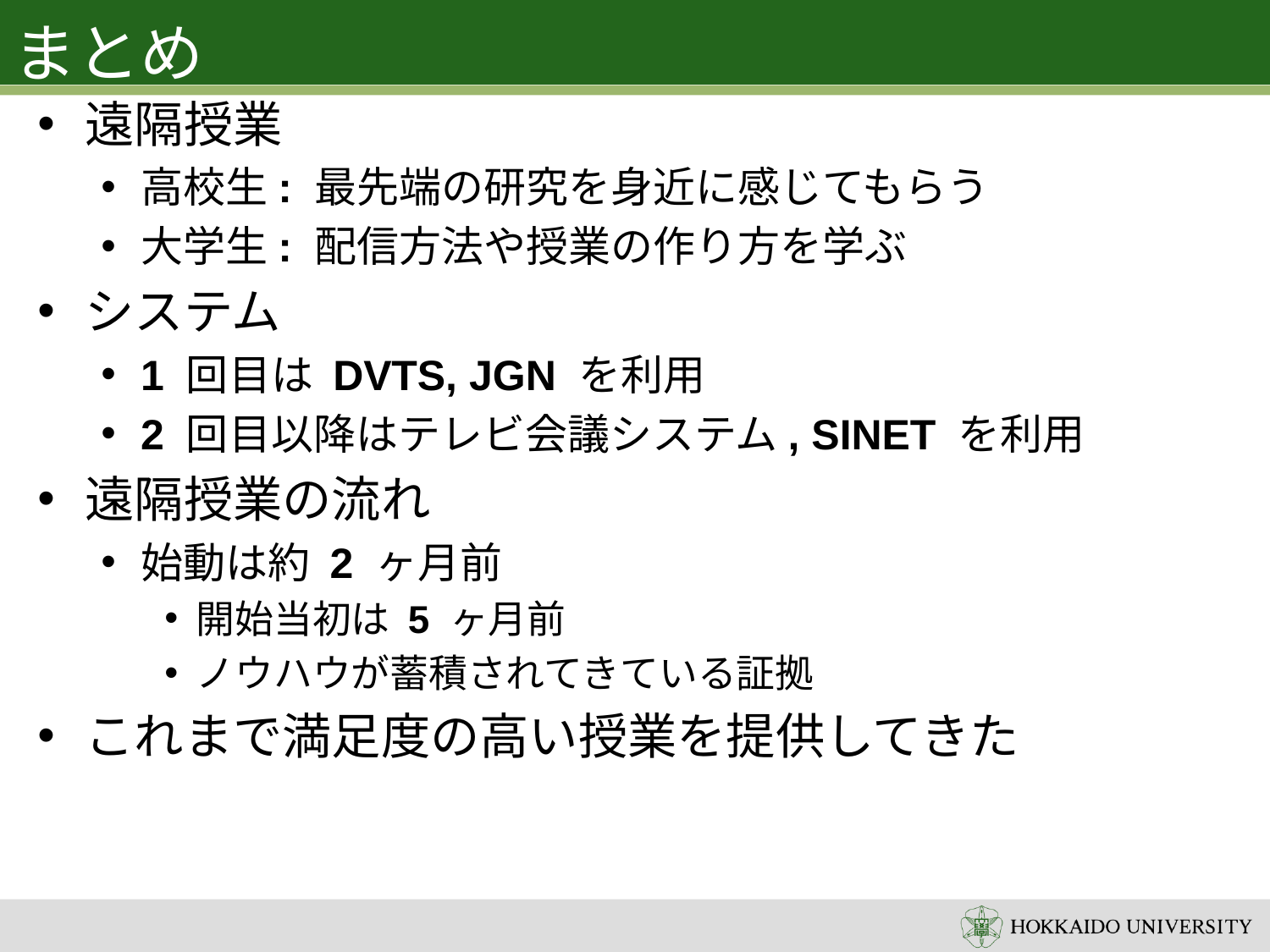

# まとめ
遠隔授業
高校生: 最先端の研究を身近に感じてもらう
大学生: 配信方法や授業の作り方を学ぶ
システム
1 回目は DVTS, JGN を利用
2 回目以降はテレビ会議システム, SINET を利用
遠隔授業の流れ
始動は約 2 ヶ月前
開始当初は 5 ヶ月前
ノウハウが蓄積されてきている証拠
これまで満足度の高い授業を提供してきた